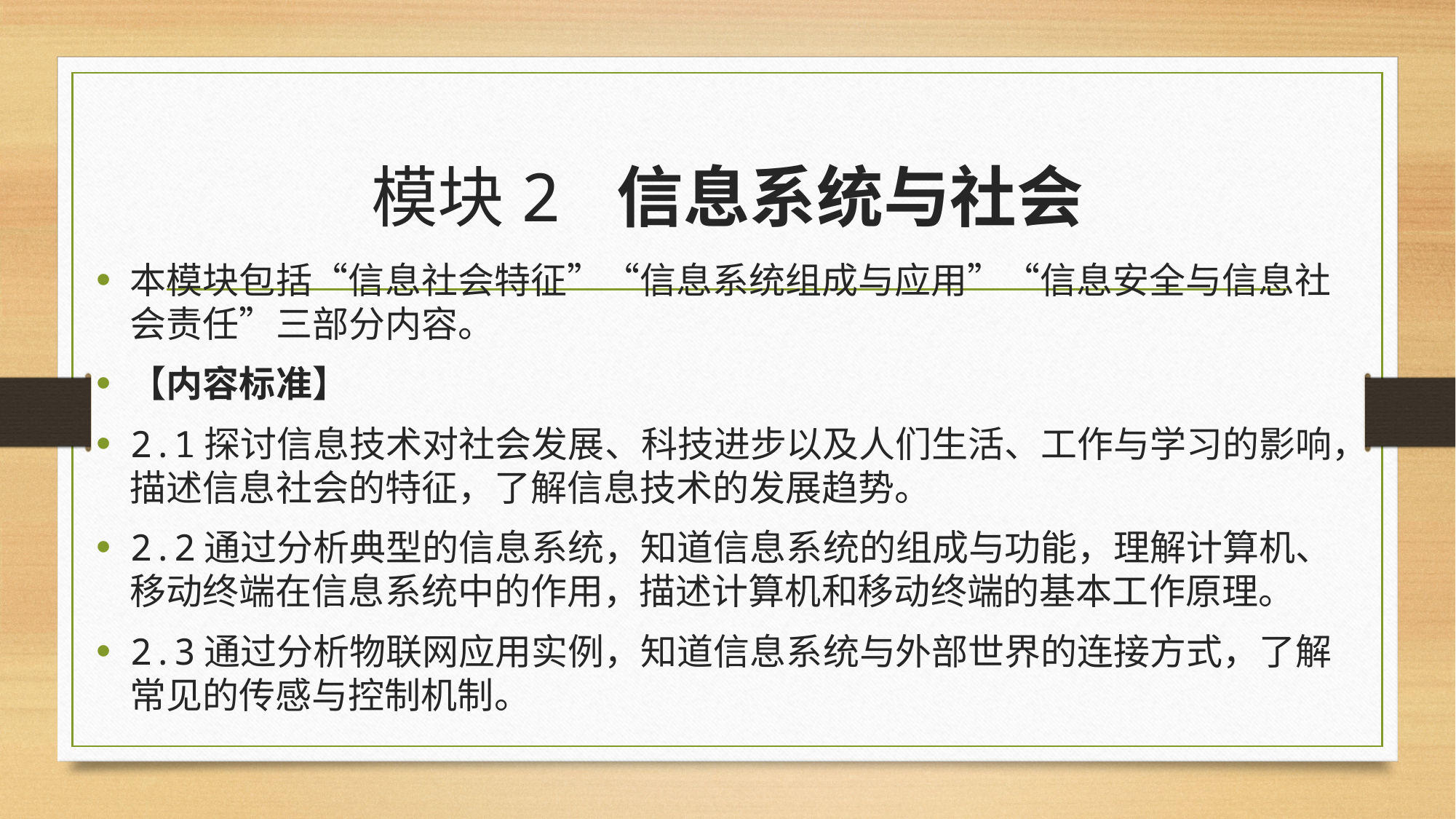

# 模块2 信息系统与社会
本模块包括“信息社会特征”“信息系统组成与应用”“信息安全与信息社会责任”三部分内容。
【内容标准】
2.1探讨信息技术对社会发展、科技进步以及人们生活、工作与学习的影响，描述信息社会的特征，了解信息技术的发展趋势。
2.2通过分析典型的信息系统，知道信息系统的组成与功能，理解计算机、移动终端在信息系统中的作用，描述计算机和移动终端的基本工作原理。
2.3通过分析物联网应用实例，知道信息系统与外部世界的连接方式，了解常见的传感与控制机制。